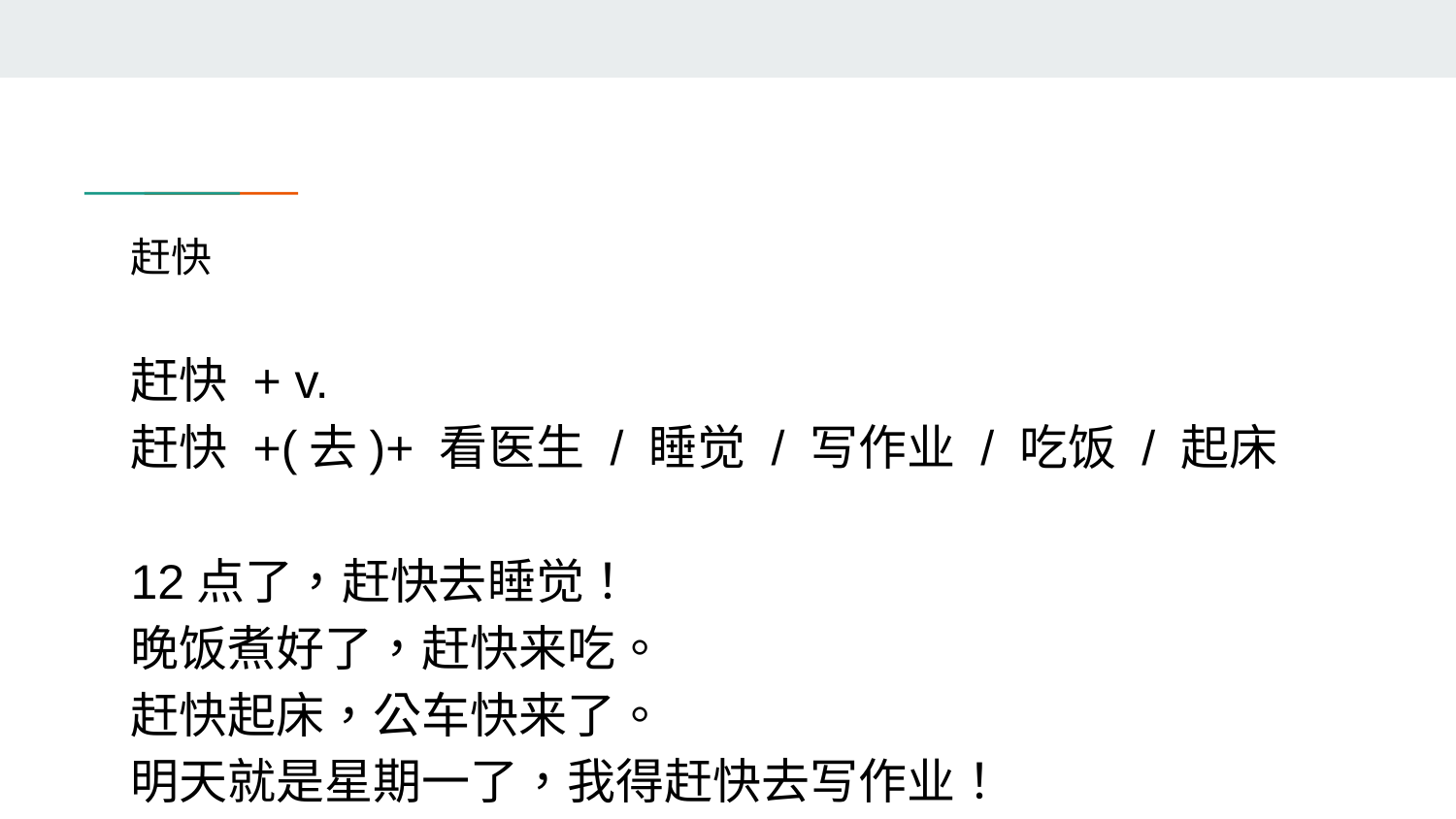

# 赶快
赶快 + v.
赶快 +(去)+ 看医生 / 睡觉 / 写作业 / 吃饭 / 起床

12点了，赶快去睡觉！
晚饭煮好了，赶快来吃。
赶快起床，公车快来了。
明天就是星期一了，我得赶快去写作业！